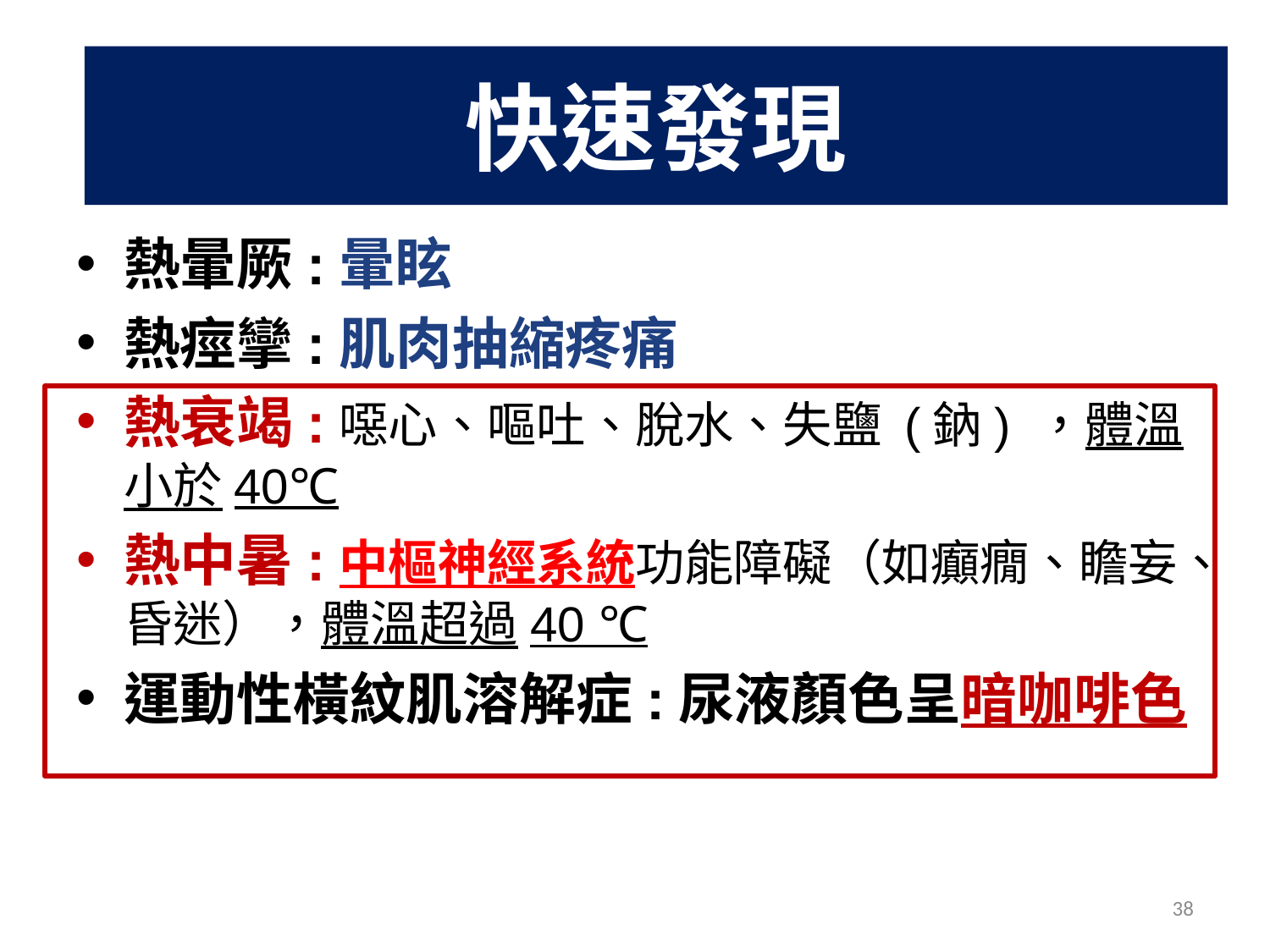

快速發現
熱暈厥:暈眩
熱痙攣:肌肉抽縮疼痛
熱衰竭:噁心、嘔吐、脫水、失鹽 (鈉) ，體溫小於40℃
熱中暑:中樞神經系統功能障礙（如癲癇、瞻妄、昏迷），體溫超過40 ℃
運動性橫紋肌溶解症:尿液顏色呈暗咖啡色

38